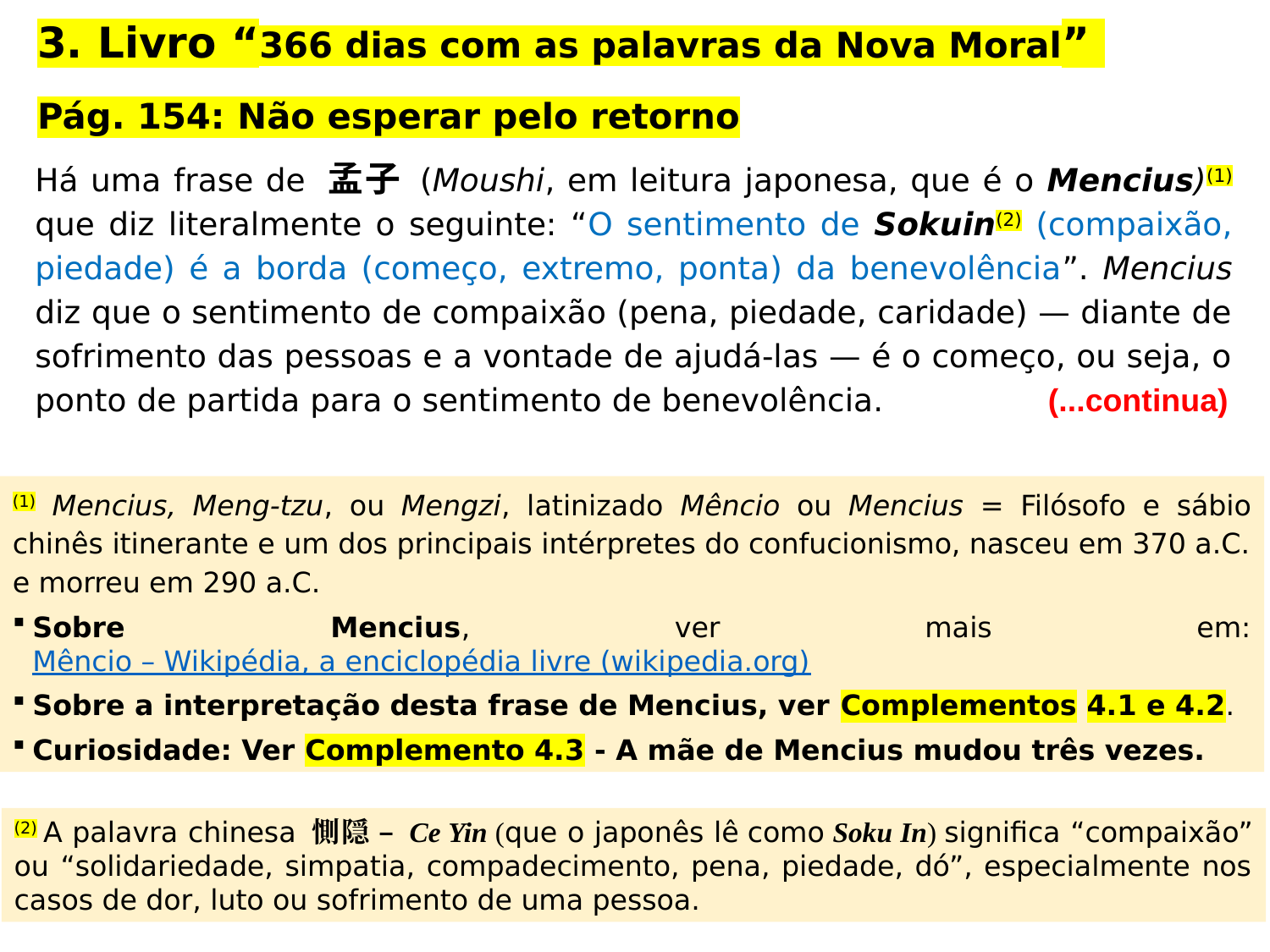

3. Livro “366 dias com as palavras da Nova Moral”
Pág. 154: Não esperar pelo retorno
Há uma frase de 孟子 (Moushi, em leitura japonesa, que é o Mencius)(1) que diz literalmente o seguinte: “O sentimento de Sokuin(2) (compaixão, piedade) é a borda (começo, extremo, ponta) da benevolência”. Mencius diz que o sentimento de compaixão (pena, piedade, caridade) — diante de sofrimento das pessoas e a vontade de ajudá-las — é o começo, ou seja, o ponto de partida para o sentimento de benevolência.
 (...continua)
(1) Mencius, Meng-tzu, ou Mengzi, latinizado Mêncio ou Mencius = Filósofo e sábio chinês itinerante e um dos principais intérpretes do confucionismo, nasceu em 370 a.C. e morreu em 290 a.C.
Sobre Mencius, ver mais em: Mêncio – Wikipédia, a enciclopédia livre (wikipedia.org)
Sobre a interpretação desta frase de Mencius, ver Complementos 4.1 e 4.2.
Curiosidade: Ver Complemento 4.3 - A mãe de Mencius mudou três vezes.
(2) A palavra chinesa 惻隠 – Ce Yin (que o japonês lê como Soku In) significa “compaixão” ou “solidariedade, simpatia, compadecimento, pena, piedade, dó”, especialmente nos casos de dor, luto ou sofrimento de uma pessoa.